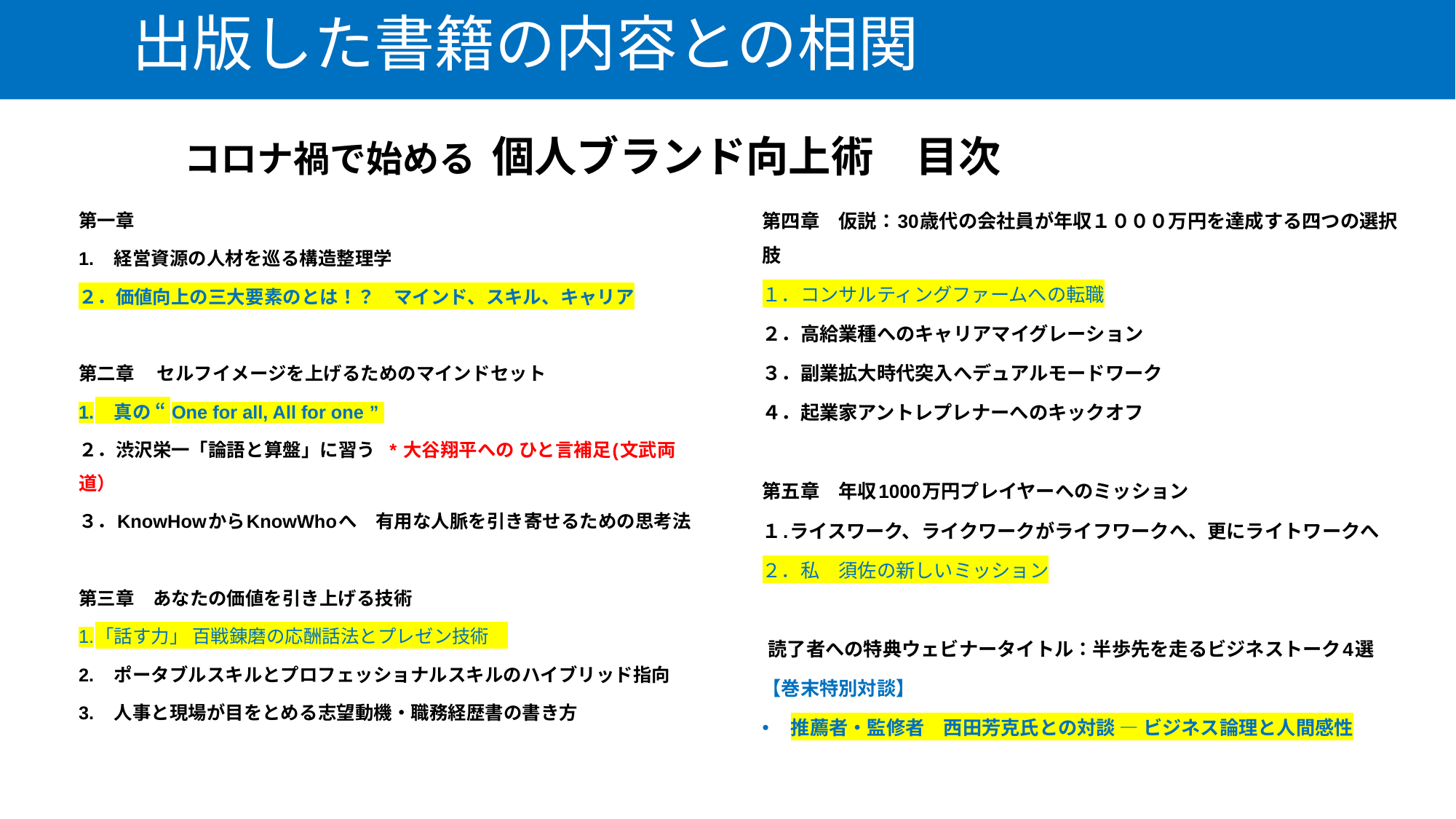

出版した書籍の内容との相関
# コロナ禍で始める  個人ブランド向上術　目次
第四章　仮説：30歳代の会社員が年収１０００万円を達成する四つの選択肢
１．コンサルティングファームへの転職
２．高給業種へのキャリアマイグレーション
３．副業拡大時代突入へデュアルモードワーク
４．起業家アントレプレナーへのキックオフ

第五章　年収1000万円プレイヤーへのミッション
１.ライスワーク、ライクワークがライフワークへ、更にライトワークへ
２．私　須佐の新しいミッション

 読了者への特典ウェビナータイトル：半歩先を走るビジネストーク4選
【巻末特別対談】
推薦者・監修者　西田芳克氏との対談 ― ビジネス論理と人間感性

第一章
1.　経営資源の人材を巡る構造整理学
２．価値向上の三大要素のとは！？　マインド、スキル、キャリア

第二章 　セルフイメージを上げるためのマインドセット
1.　真の “ One for all, All for one ”
２．渋沢栄一「論語と算盤」に習う   * 大谷翔平への ひと言補足(文武両道）
３．KnowHowからKnowWhoへ　有用な人脈を引き寄せるための思考法

第三章　あなたの価値を引き上げる技術
1.「話す力」 百戦錬磨の応酬話法とプレゼン技術
2.　ポータブルスキルとプロフェッショナルスキルのハイブリッド指向
3.　人事と現場が目をとめる志望動機・職務経歴書の書き方